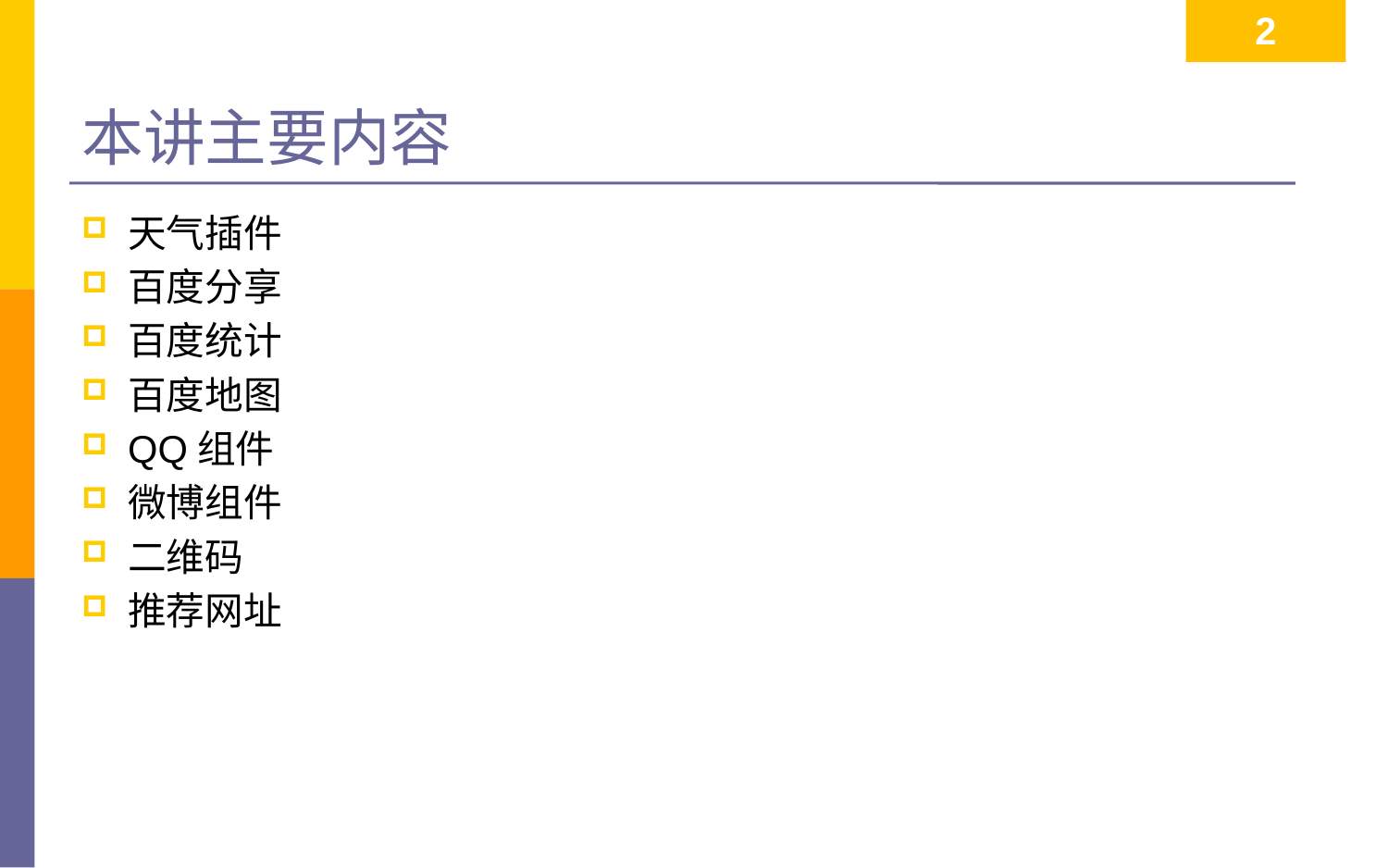

2
# 本讲主要内容

天气插件
百度分享
百度统计
百度地图
QQ组件
微博组件
二维码
推荐网址